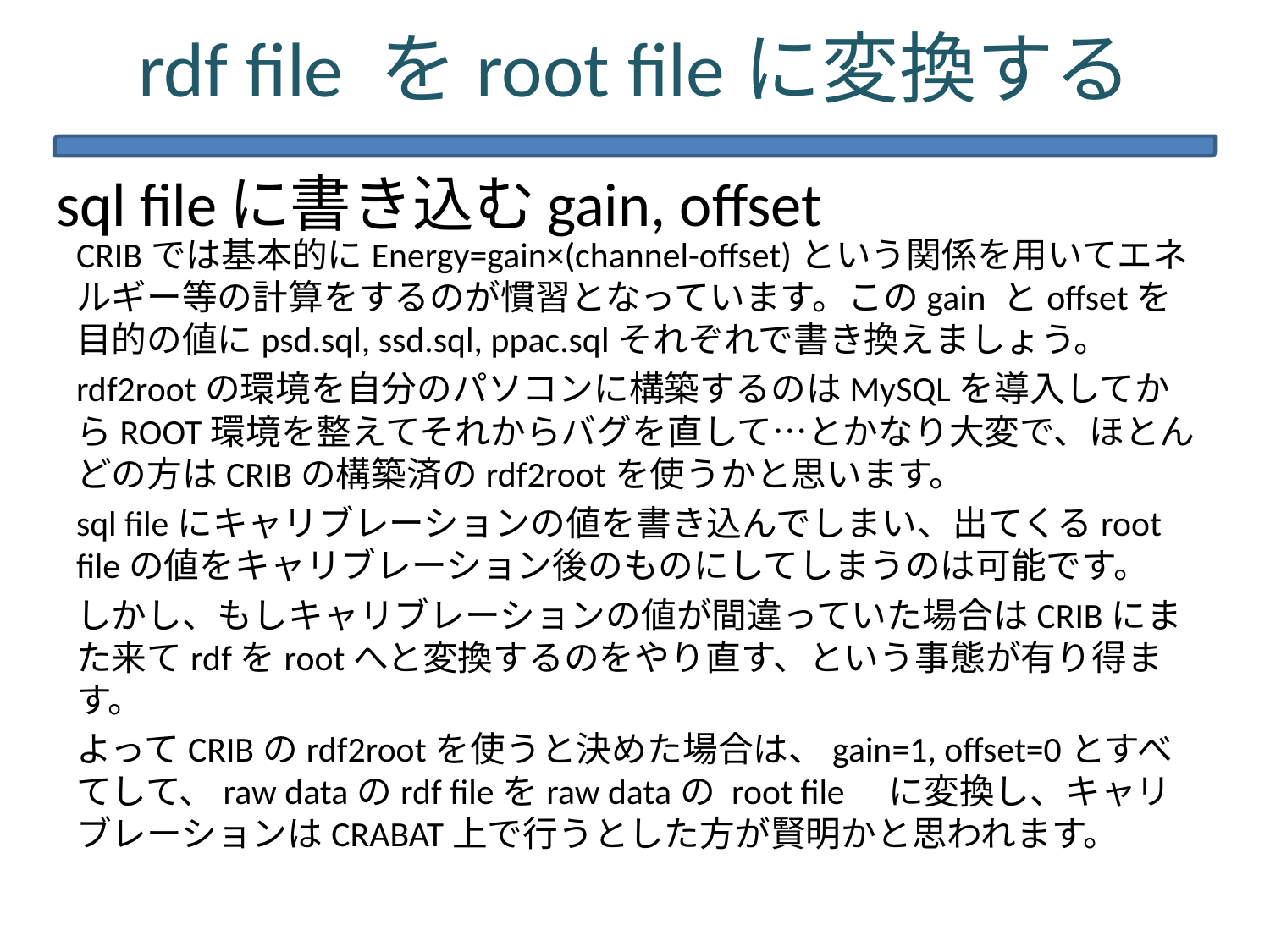

# rdf file をroot fileに変換する

sql fileに書き込むgain, offset
CRIBでは基本的にEnergy=gain×(channel-offset)という関係を用いてエネルギー等の計算をするのが慣習となっています。このgain とoffsetを目的の値にpsd.sql, ssd.sql, ppac.sqlそれぞれで書き換えましょう。
rdf2rootの環境を自分のパソコンに構築するのはMySQLを導入してからROOT環境を整えてそれからバグを直して…とかなり大変で、ほとんどの方はCRIBの構築済のrdf2rootを使うかと思います。
sql fileにキャリブレーションの値を書き込んでしまい、出てくるroot fileの値をキャリブレーション後のものにしてしまうのは可能です。
しかし、もしキャリブレーションの値が間違っていた場合はCRIBにまた来てrdfをrootへと変換するのをやり直す、という事態が有り得ます。
よってCRIBのrdf2rootを使うと決めた場合は、gain=1, offset=0とすべてして、raw dataのrdf fileをraw dataの root file　に変換し、キャリブレーションはCRABAT上で行うとした方が賢明かと思われます。